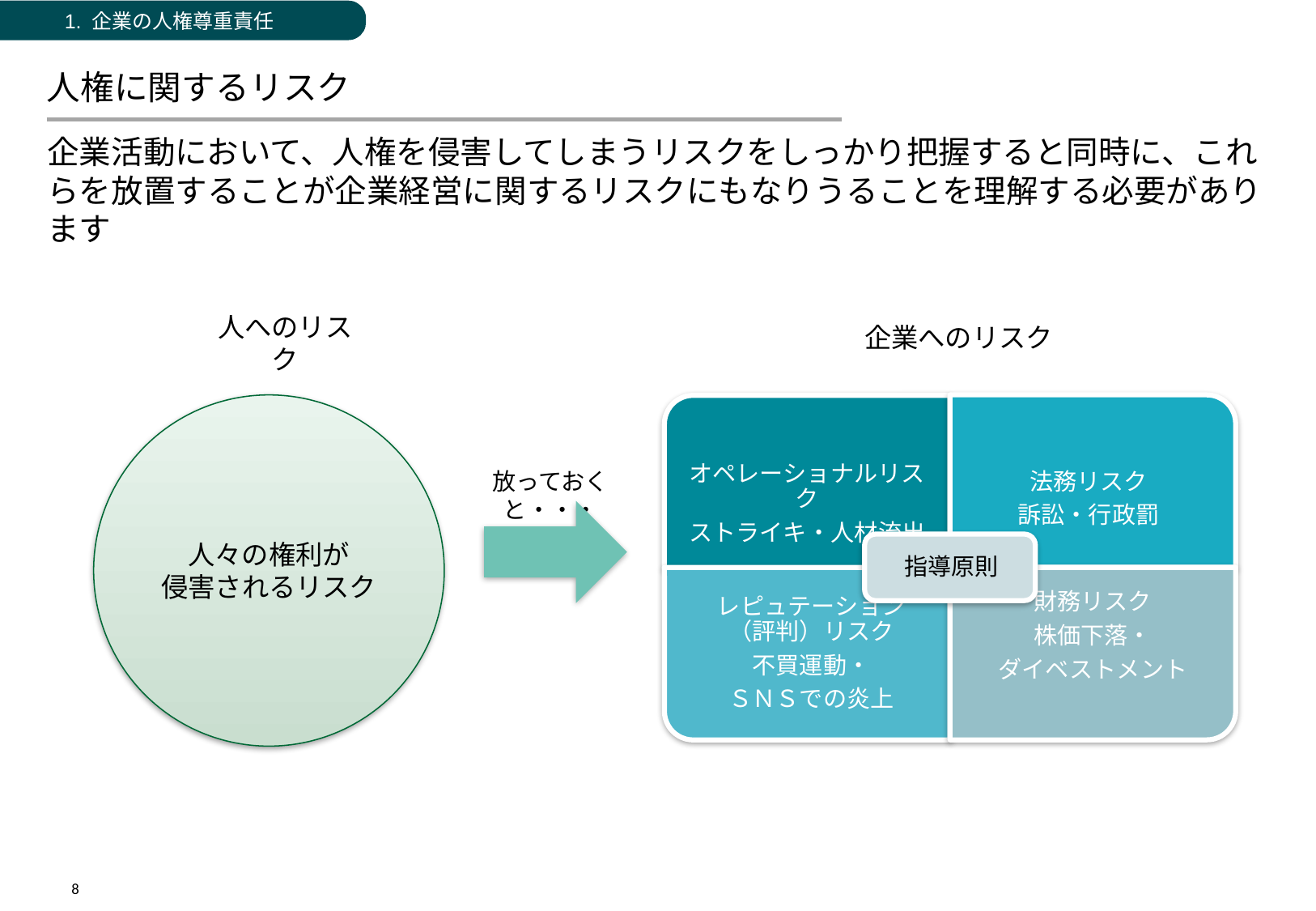

1. 企業の人権尊重責任
# 人権に関するリスク
企業活動において、人権を侵害してしまうリスクをしっかり把握すると同時に、これらを放置することが企業経営に関するリスクにもなりうることを理解する必要があります
人へのリスク
企業へのリスク
人々の権利が
侵害されるリスク

オペレーショナルリスク
ストライキ・人材流出

法務リスク
訴訟・行政罰
レピュテーション
（評判）リスク
不買運動・
ＳＮＳでの炎上
財務リスク
株価下落・
ダイベストメント
指導原則
放っておくと・・・

8